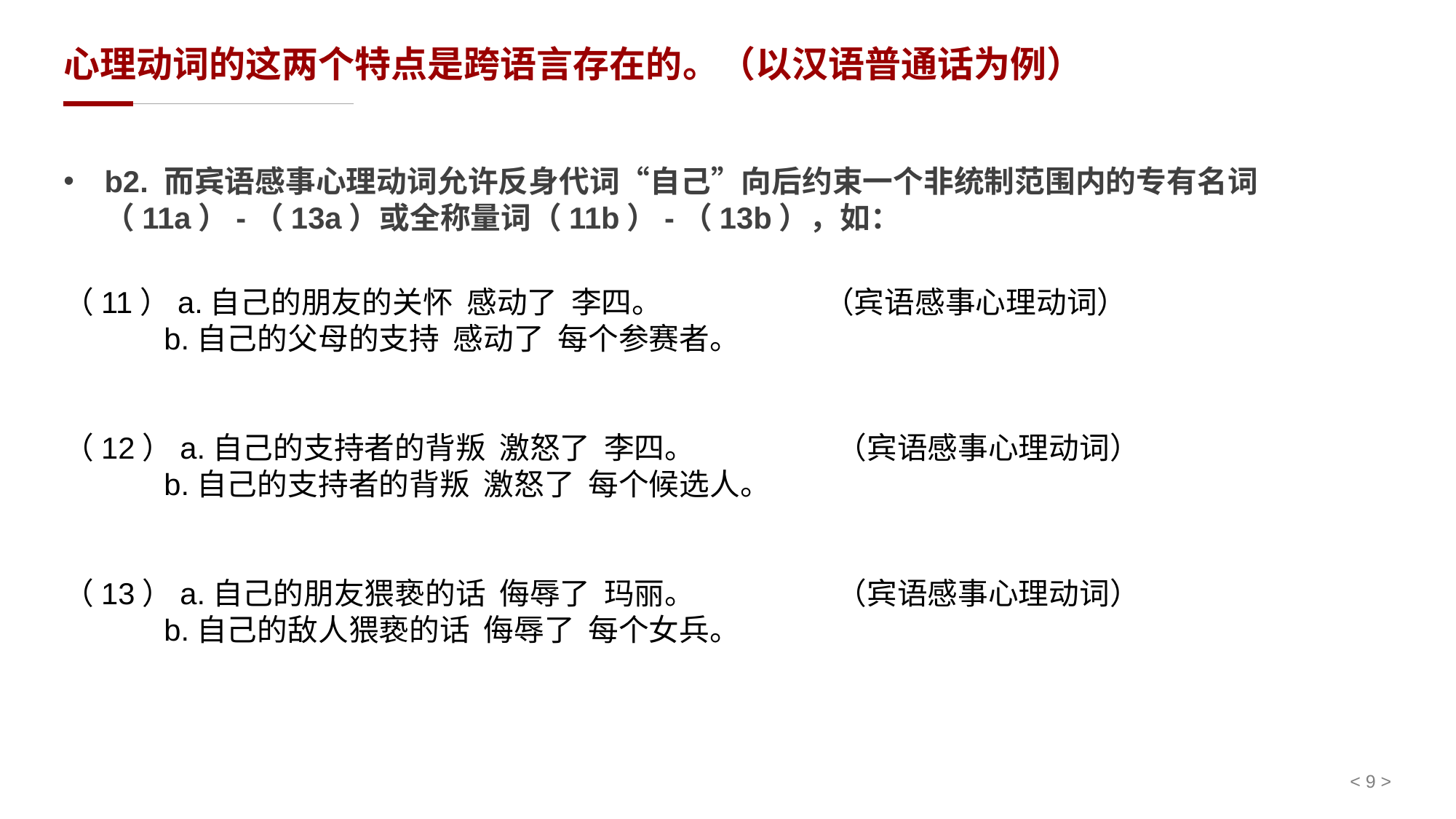

# 心理动词的这两个特点是跨语言存在的。（以汉语普通话为例）
b2. 而宾语感事心理动词允许反身代词“自己”向后约束一个非统制范围内的专有名词（11a）-（13a）或全称量词（11b）-（13b），如：

（11）a.自己的朋友的关怀  感动了  李四。                        （宾语感事心理动词）
            b.自己的父母的支持  感动了  每个参赛者。

（12）a.自己的支持者的背叛  激怒了  李四。                     （宾语感事心理动词）
            b.自己的支持者的背叛  激怒了  每个候选人。

（13）a.自己的朋友猥亵的话  侮辱了  玛丽。                     （宾语感事心理动词）
            b.自己的敌人猥亵的话  侮辱了  每个女兵。
< 9 >